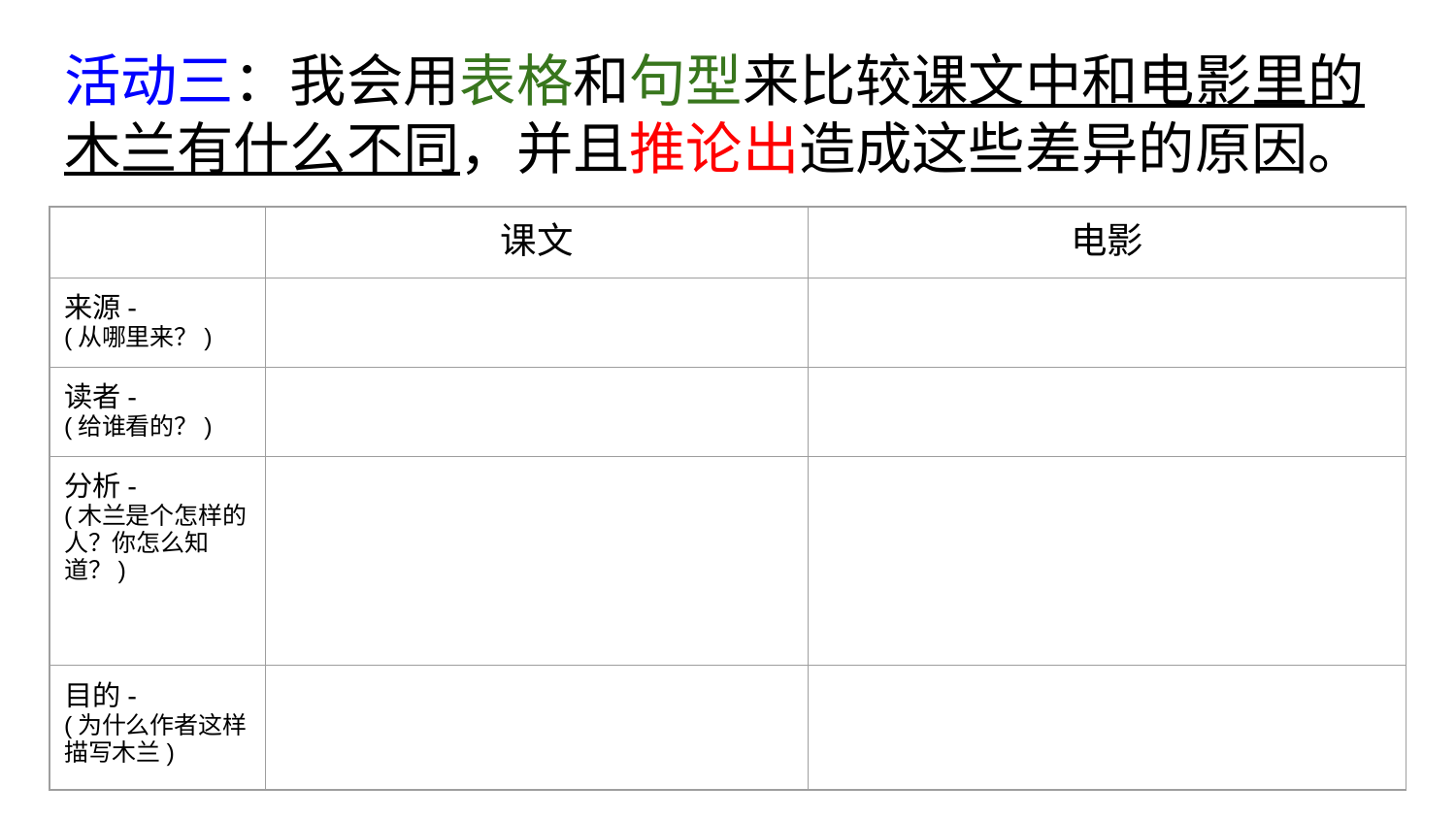

# 活动三：我会用表格和句型来比较课文中和电影里的木兰有什么不同，并且推论出造成这些差异的原因。
|  | 课文 | 电影 |
| --- | --- | --- |
| 来源- (从哪里来？) |  |  |
| 读者- (给谁看的？) |  |  |
| 分析- (木兰是个怎样的人？你怎么知道？) |  |  |
| 目的- (为什么作者这样描写木兰) |  |  |